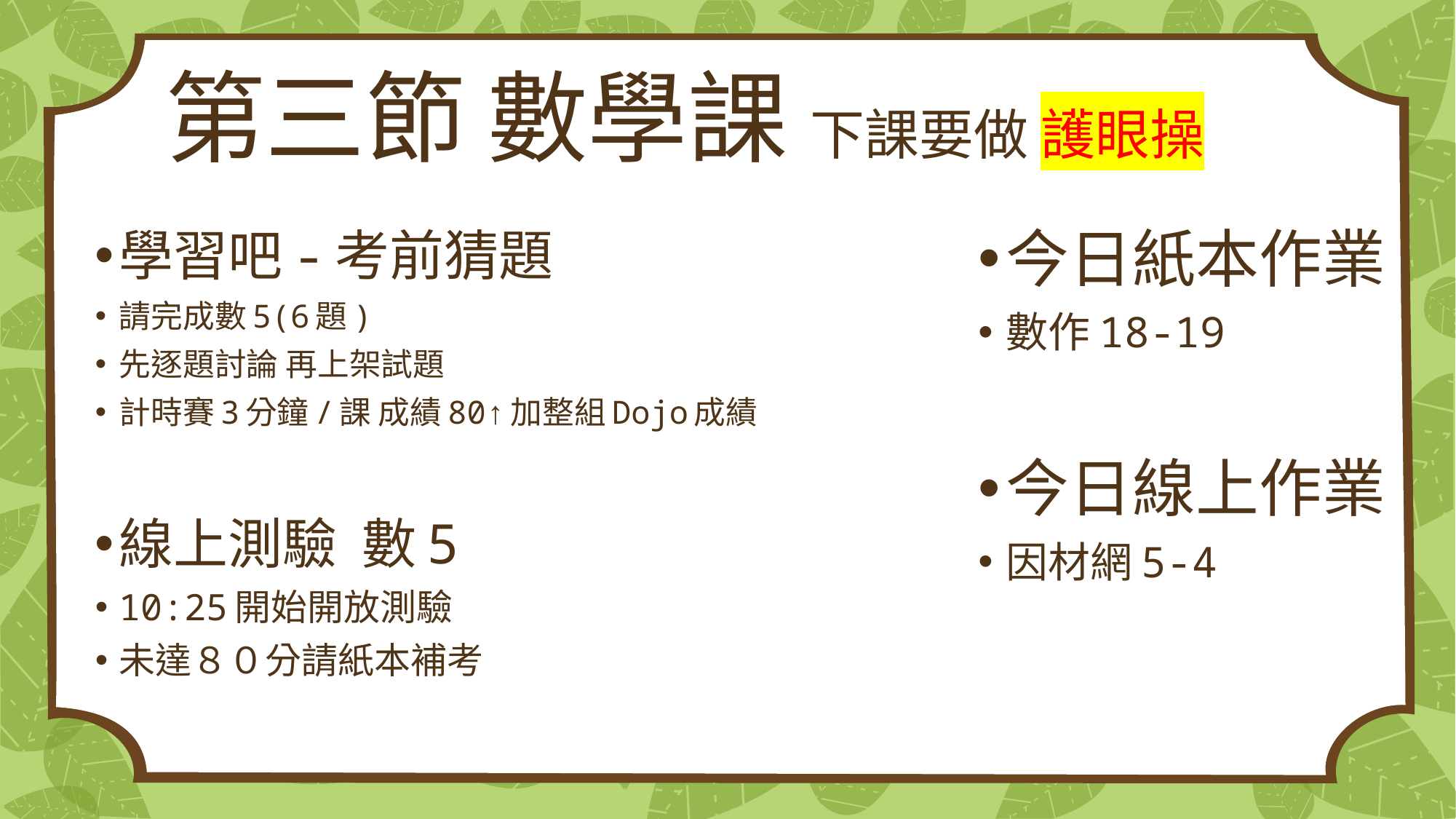

# 第三節 數學課 下課要做 護眼操
今日紙本作業
數作18-19

今日線上作業
因材網5-4

學習吧-考前猜題
請完成數5(6題)
先逐題討論 再上架試題
計時賽3分鐘/課 成績80↑加整組Dojo成績

線上測驗  數5
10:25開始開放測驗
未達８０分請紙本補考